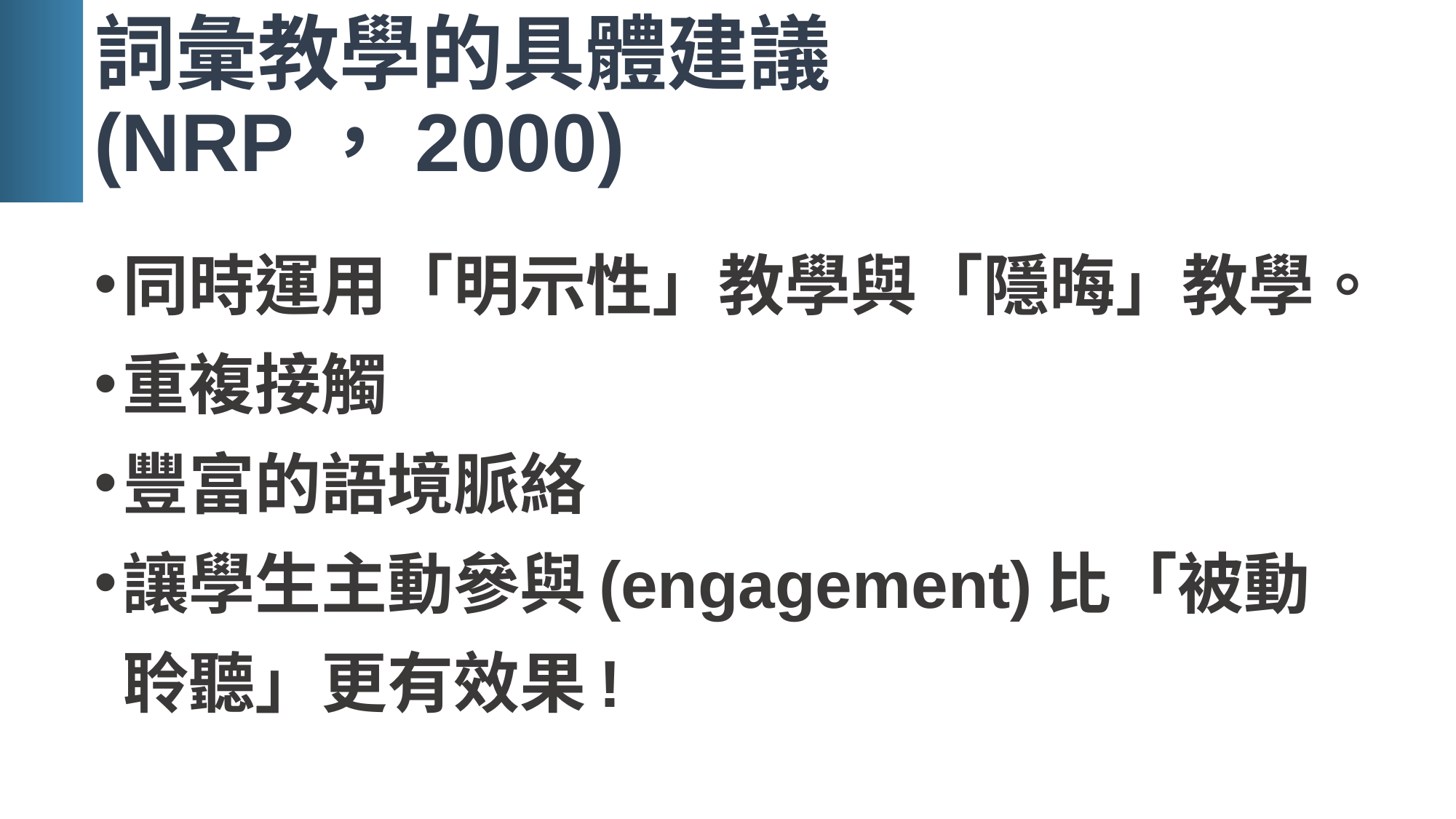

# 詞彙教學的具體建議(NRP，2000)
同時運用「明示性」教學與「隱晦」教學。
重複接觸
豐富的語境脈絡
讓學生主動參與(engagement)比「被動聆聽」更有效果!